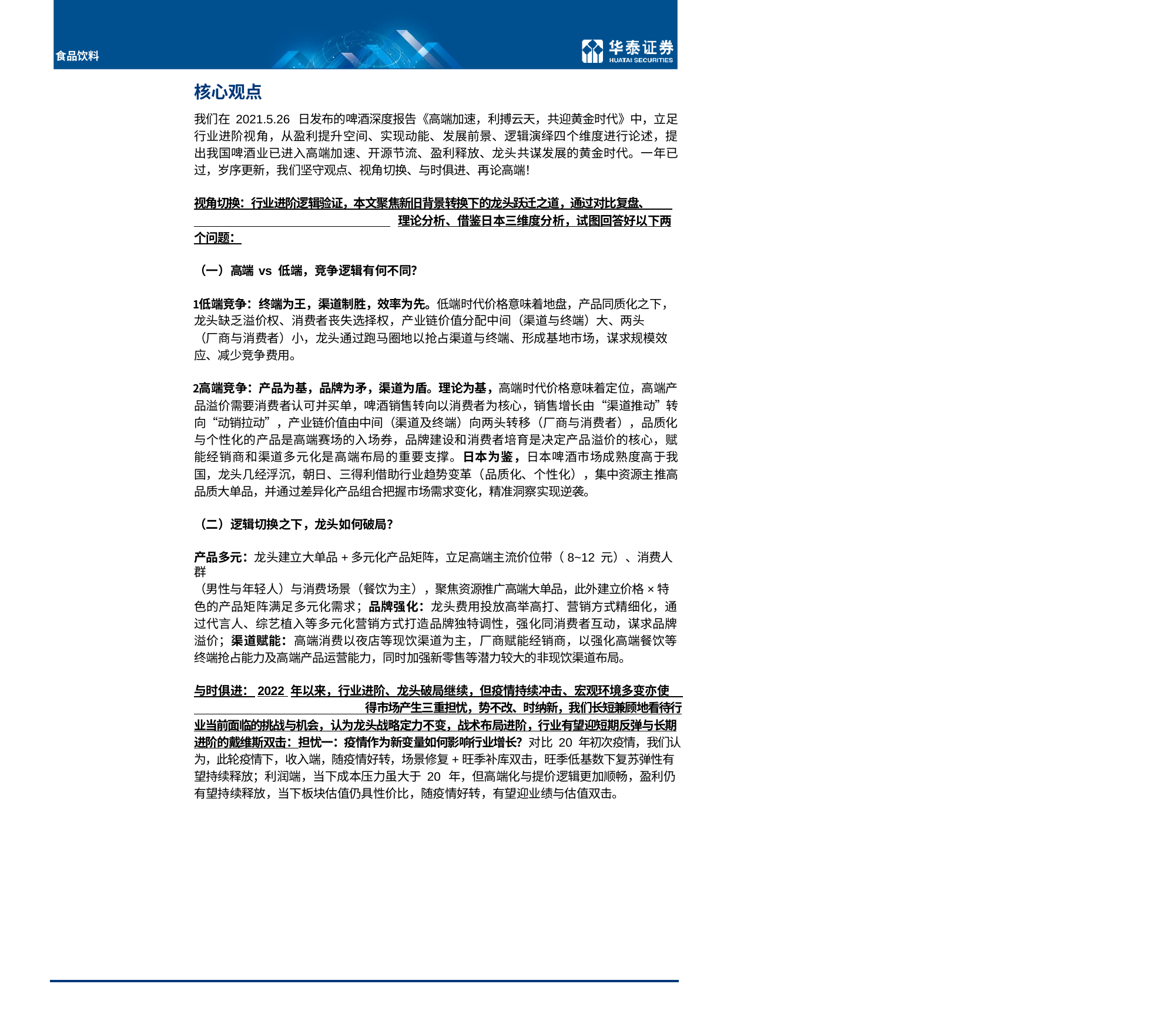

食品饮料
核心观点
我们在 2021.5.26 日发布的啤酒深度报告《高端加速，利搏云天，共迎黄金时代》中，立足行业进阶视角，从盈利提升空间、实现动能、发展前景、逻辑演绎四个维度进行论述，提出我国啤酒业已进入高端加速、开源节流、盈利释放、龙头共谋发展的黄金时代。一年已过，岁序更新，我们坚守观点、视角切换、与时俱进、再论高端！

视角切换：行业进阶逻辑验证，本文聚焦新旧背景转换下的龙头跃迁之道，通过对比复盘、                      理论分析、借鉴日本三维度分析，试图回答好以下两个问题：

（一）高端 vs 低端，竞争逻辑有何不同？

低端竞争：终端为王，渠道制胜，效率为先。低端时代价格意味着地盘，产品同质化之下，龙头缺乏溢价权、消费者丧失选择权，产业链价值分配中间（渠道与终端）大、两头
（厂商与消费者）小，龙头通过跑马圈地以抢占渠道与终端、形成基地市场，谋求规模效应、减少竞争费用。

高端竞争：产品为基，品牌为矛，渠道为盾。理论为基，高端时代价格意味着定位，高端产品溢价需要消费者认可并买单，啤酒销售转向以消费者为核心，销售增长由“渠道推动”转向“动销拉动”，产业链价值由中间（渠道及终端）向两头转移（厂商与消费者），品质化与个性化的产品是高端赛场的入场券，品牌建设和消费者培育是决定产品溢价的核心，赋能经销商和渠道多元化是高端布局的重要支撑。日本为鉴，日本啤酒市场成熟度高于我国，龙头几经浮沉，朝日、三得利借助行业趋势变革（品质化、个性化），集中资源主推高品质大单品，并通过差异化产品组合把握市场需求变化，精准洞察实现逆袭。

（二）逻辑切换之下，龙头如何破局？

产品多元：龙头建立大单品+多元化产品矩阵，立足高端主流价位带（8~12 元）、消费人群
（男性与年轻人）与消费场景（餐饮为主），聚焦资源推广高端大单品，此外建立价格×特
色的产品矩阵满足多元化需求；品牌强化：龙头费用投放高举高打、营销方式精细化，通过代言人、综艺植入等多元化营销方式打造品牌独特调性，强化同消费者互动，谋求品牌溢价；渠道赋能：高端消费以夜店等现饮渠道为主，厂商赋能经销商，以强化高端餐饮等终端抢占能力及高端产品运营能力，同时加强新零售等潜力较大的非现饮渠道布局。

与时俱进：2022 年以来，行业进阶、龙头破局继续，但疫情持续冲击、宏观环境多变亦使                                                                              得市场产生三重担忧，势不改、时纳新，我们长短兼顾地看待行业当前面临的挑战与机会，认为龙头战略定力不变，战术布局进阶，行业有望迎短期反弹与长期进阶的戴维斯双击：担忧一：疫情作为新变量如何影响行业增长？对比 20 年初次疫情，我们认为，此轮疫情下，收入端，随疫情好转，场景修复+旺季补库双击，旺季低基数下复苏弹性有望持续释放；利润端，当下成本压力虽大于 20 年，但高端化与提价逻辑更加顺畅，盈利仍有望持续释放，当下板块估值仍具性价比，随疫情好转，有望迎业绩与估值双击。